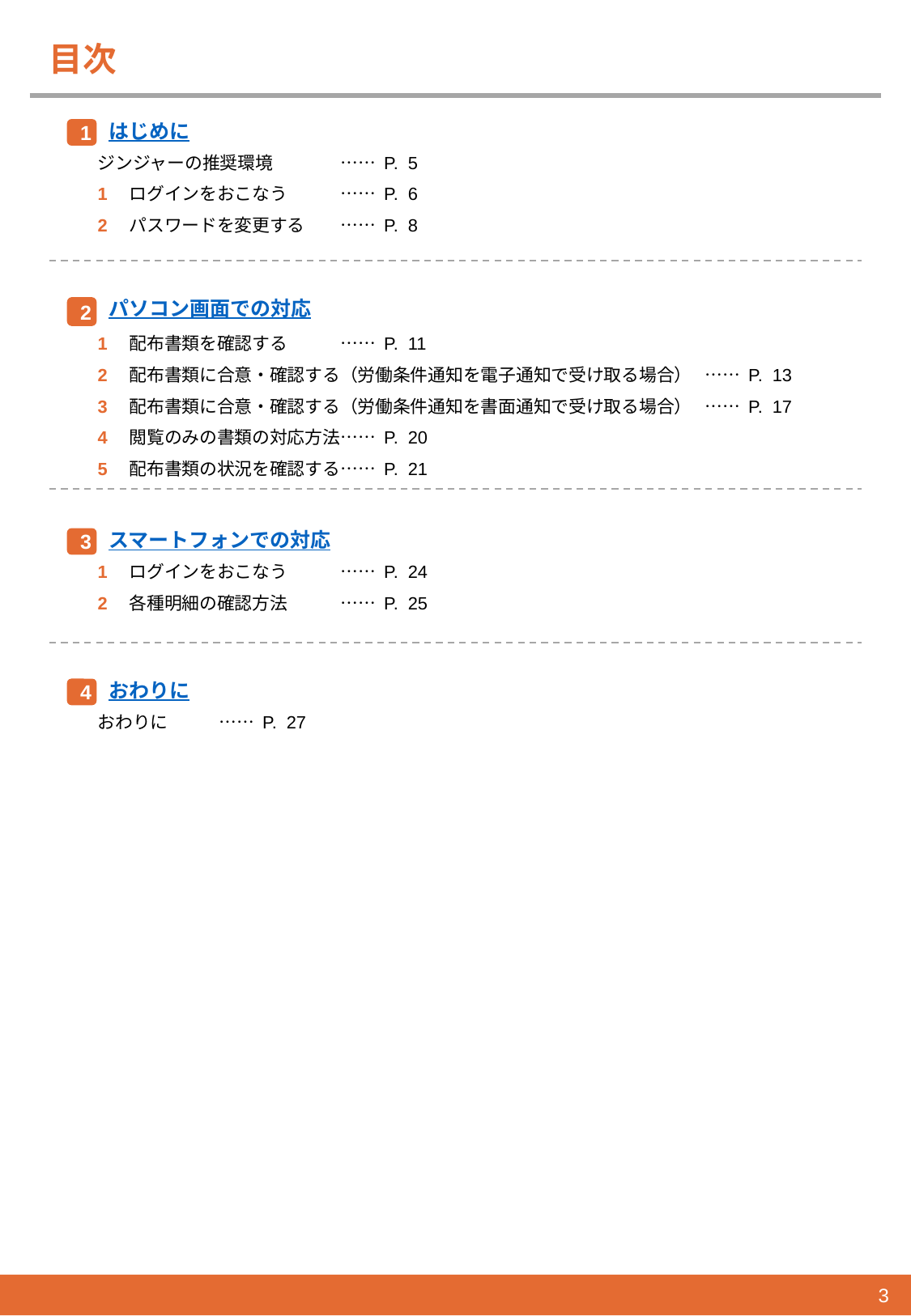

# 目次
はじめに
1
ジンジャーの推奨環境	…… P.  5
1　ログインをおこなう　	…… P.  6
2　パスワードを変更する　	…… P.  8
パソコン画面での対応
2
1　配布書類を確認する	…… P.  11
2　配布書類に合意・確認する（労働条件通知を電子通知で受け取る場合）	…… P.  13
3　配布書類に合意・確認する（労働条件通知を書面通知で受け取る場合） 	…… P.  17
4　閲覧のみの書類の対応方法	…… P.  20
5　配布書類の状況を確認する	…… P.  21
スマートフォンでの対応
3
1　ログインをおこなう　	…… P.  24
2　各種明細の確認方法	…… P.  25
おわりに
4
おわりに	…… P.  27
3